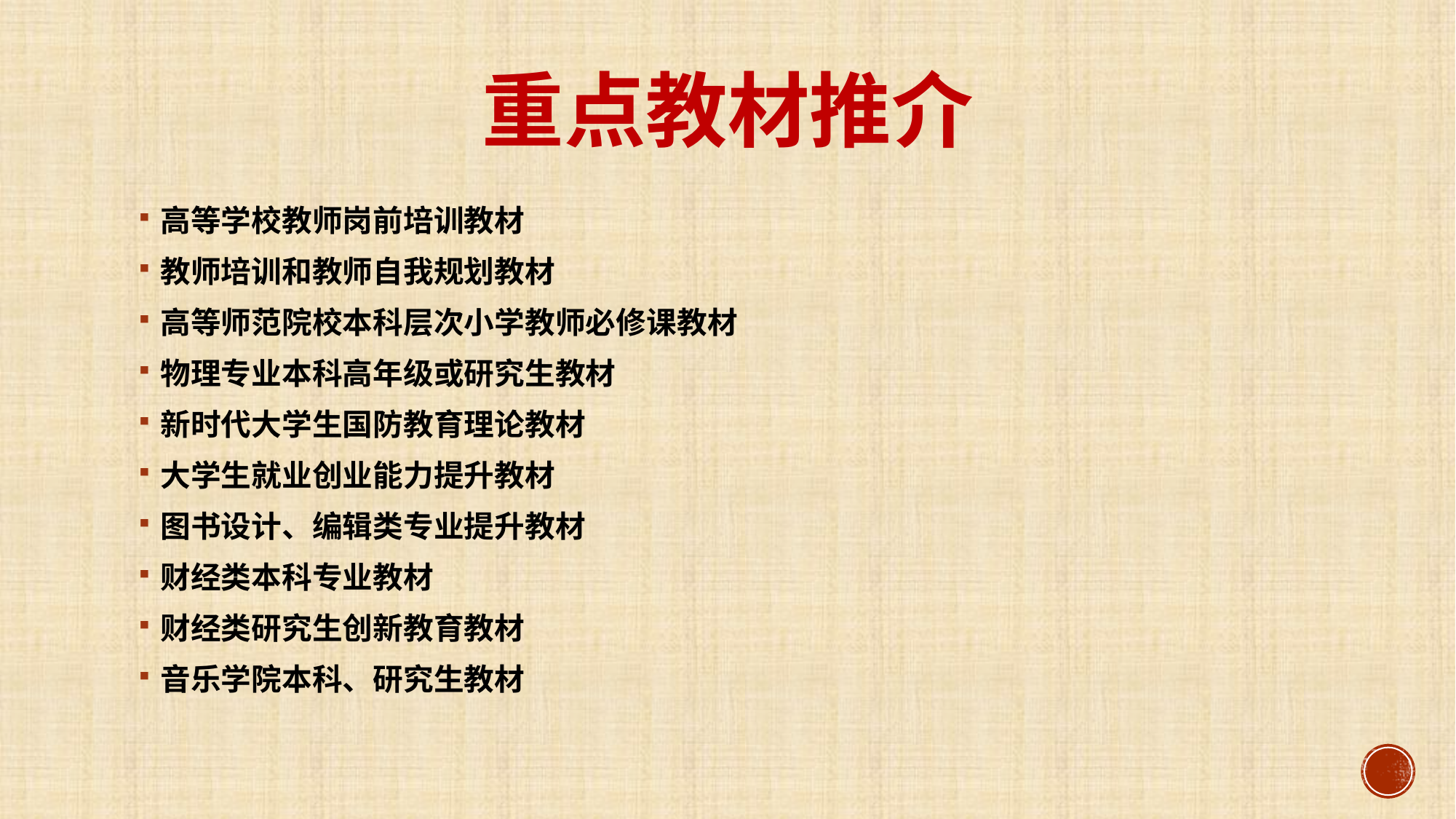

# 重点教材推介
高等学校教师岗前培训教材
教师培训和教师自我规划教材
高等师范院校本科层次小学教师必修课教材
物理专业本科高年级或研究生教材
新时代大学生国防教育理论教材
大学生就业创业能力提升教材
图书设计、编辑类专业提升教材
财经类本科专业教材
财经类研究生创新教育教材
音乐学院本科、研究生教材